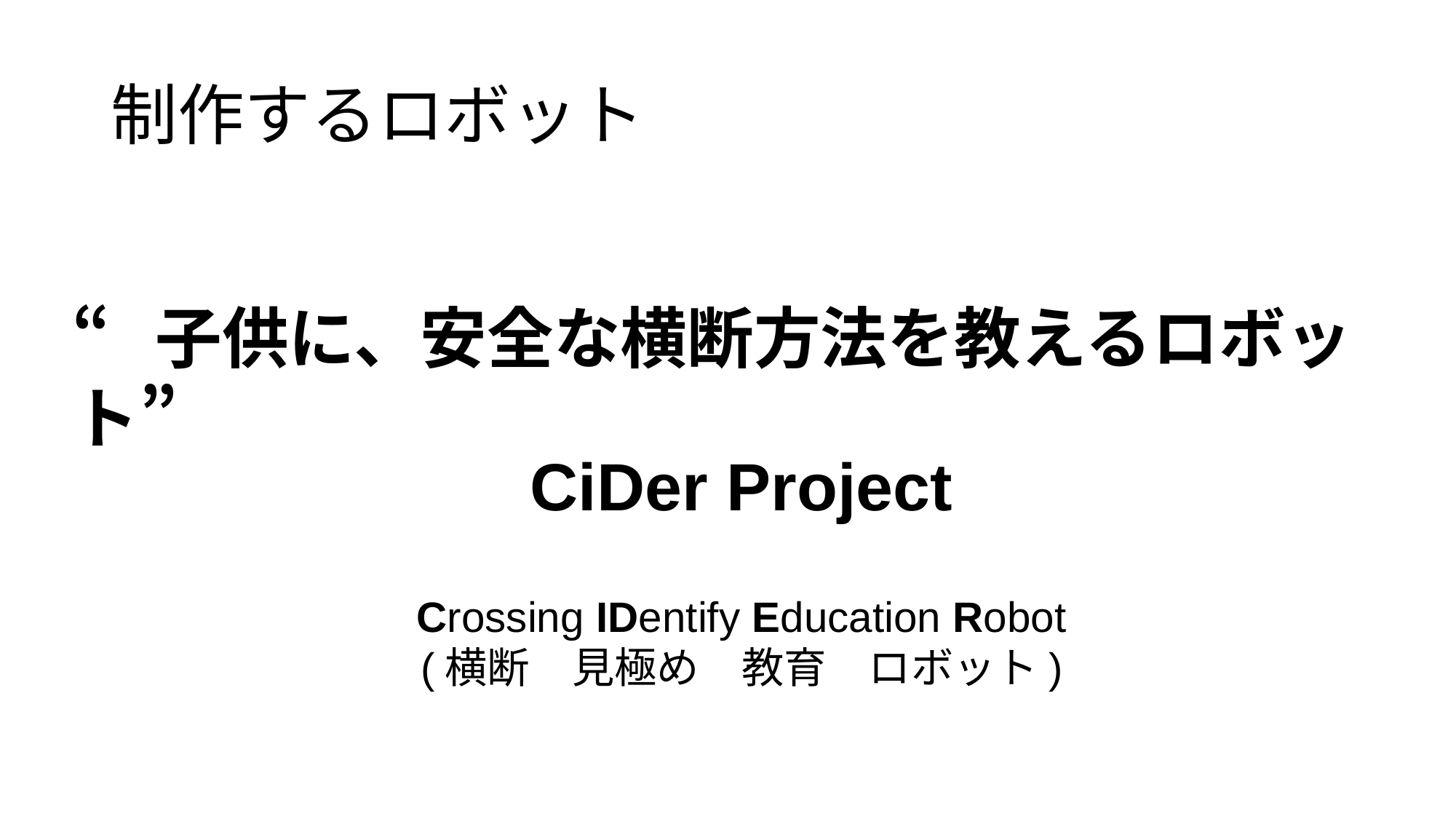

# 制作するロボット

“子供に、安全な横断方法を教えるロボット”
CiDer Project

Crossing IDentify Education Robot
(横断　見極め　教育　ロボット)